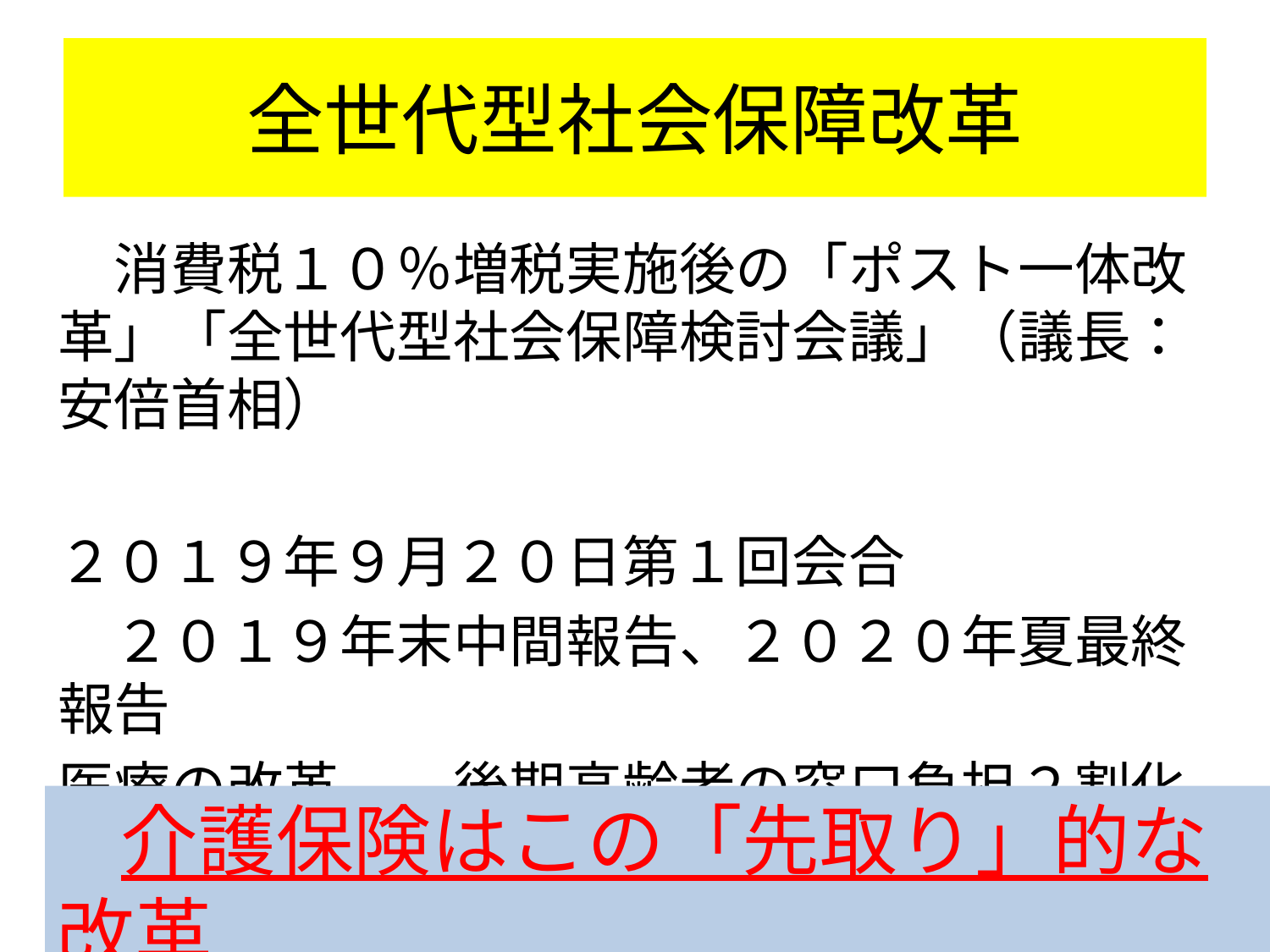

# 全世代型社会保障改革
　消費税１０％増税実施後の「ポスト一体改革」「全世代型社会保障検討会議」（議長：安倍首相）

２０１９年９月２０日第１回会合
　２０１９年末中間報告、２０２０年夏最終報告
医療の改革　　後期高齢者の窓口負担２割化など
　介護保険はこの「先取り」的な改革